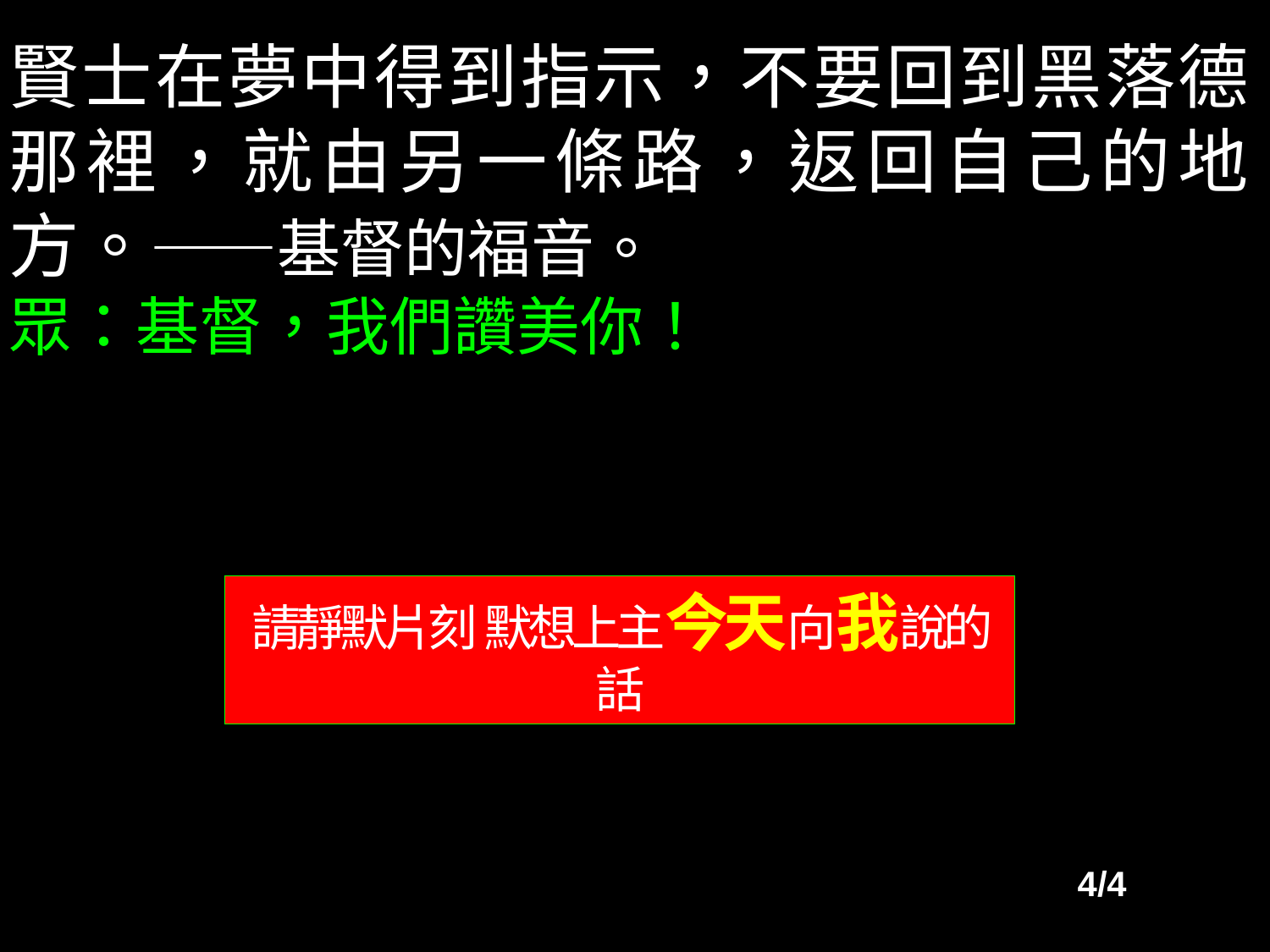

賢士在夢中得到指示，不要回到黑落德那裡，就由另一條路，返回自己的地方。——基督的福音。
眾：基督，我們讚美你！

請靜默片刻 默想上主今天向我說的話
4/4